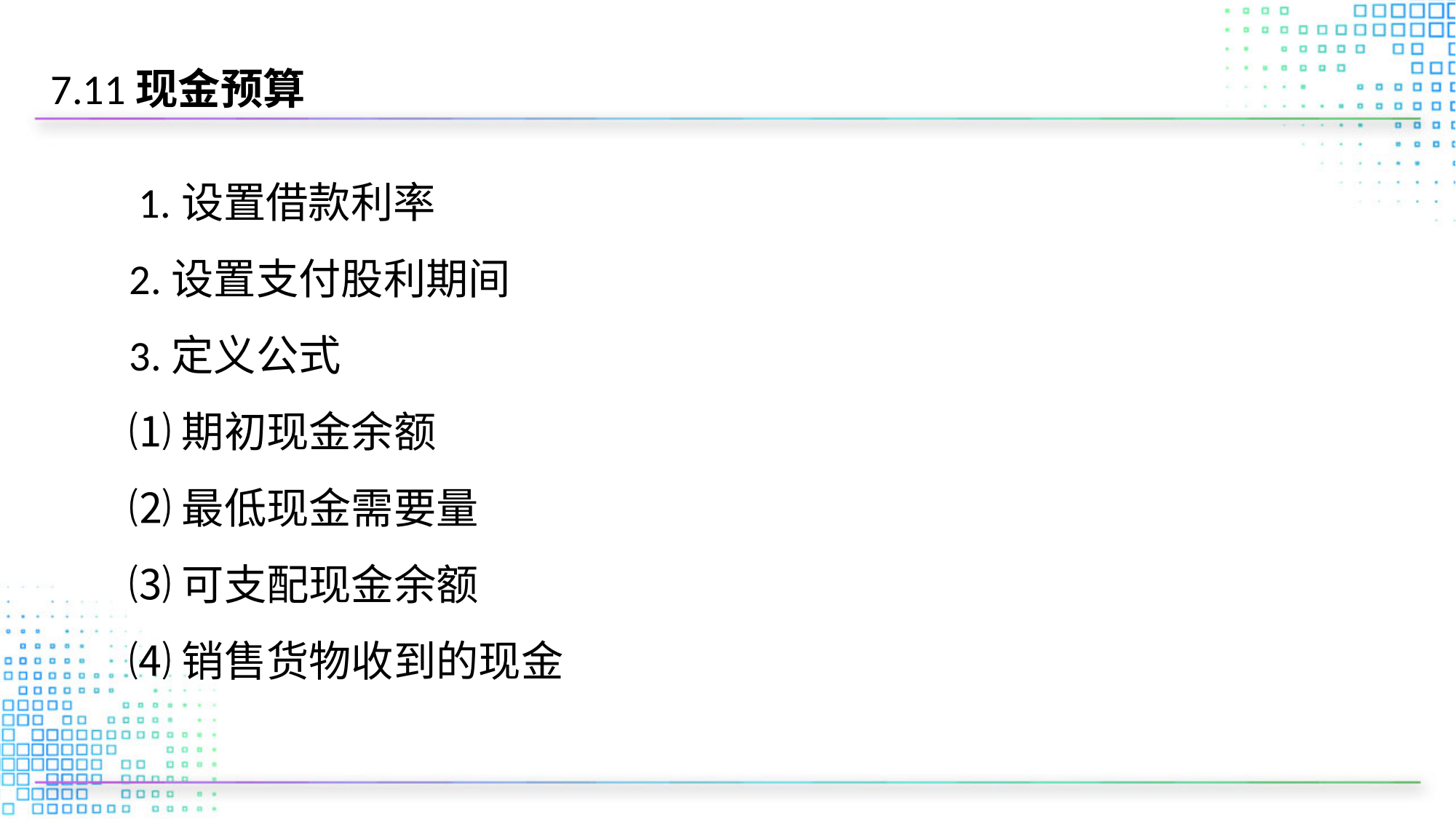

# 7.11现金预算
 1.设置借款利率
2.设置支付股利期间
3.定义公式
⑴期初现金余额
⑵最低现金需要量
⑶可支配现金余额
⑷销售货物收到的现金